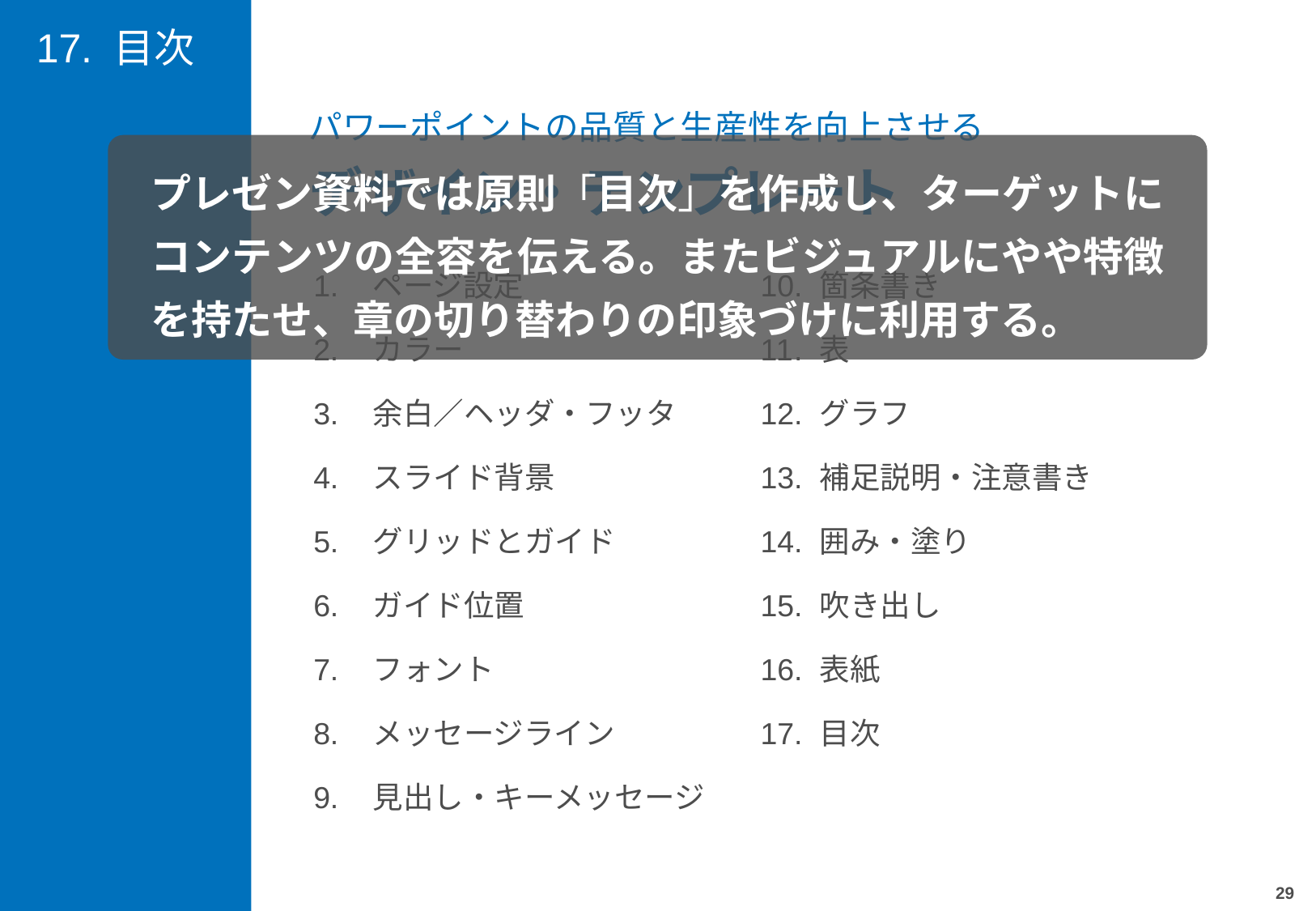

# 17. 目次
パワーポイントの品質と生産性を向上させる
デザイン・テンプレート
プレゼン資料では原則「目次」を作成し、ターゲットにコンテンツの全容を伝える。またビジュアルにやや特徴を持たせ、章の切り替わりの印象づけに利用する。
ページ設定
カラー
余白／ヘッダ・フッタ
スライド背景
グリッドとガイド
ガイド位置
フォント
メッセージライン
見出し・キーメッセージ
箇条書き
表
グラフ
補足説明・注意書き
囲み・塗り
吹き出し
表紙
目次

29